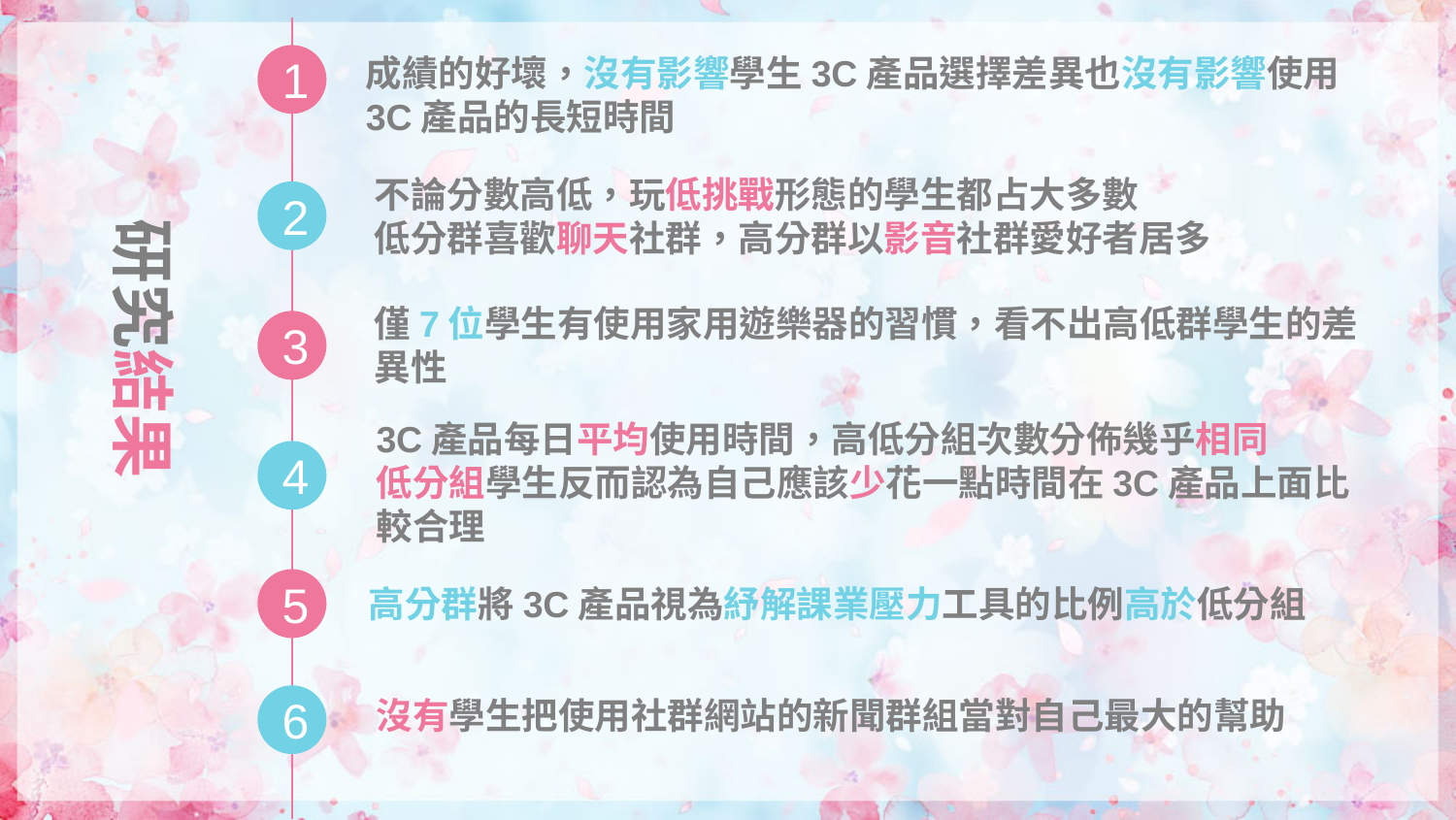

成績的好壞，沒有影響學生3C產品選擇差異也沒有影響使用3C產品的長短時間
1
不論分數高低，玩低挑戰形態的學生都占大多數
低分群喜歡聊天社群，高分群以影音社群愛好者居多
2
研究結果
僅7位學生有使用家用遊樂器的習慣，看不出高低群學生的差異性
3
3C產品每日平均使用時間，高低分組次數分佈幾乎相同
低分組學生反而認為自己應該少花一點時間在3C產品上面比較合理
4
5
高分群將3C產品視為紓解課業壓力工具的比例高於低分組
6
沒有學生把使用社群網站的新聞群組當對自己最大的幫助